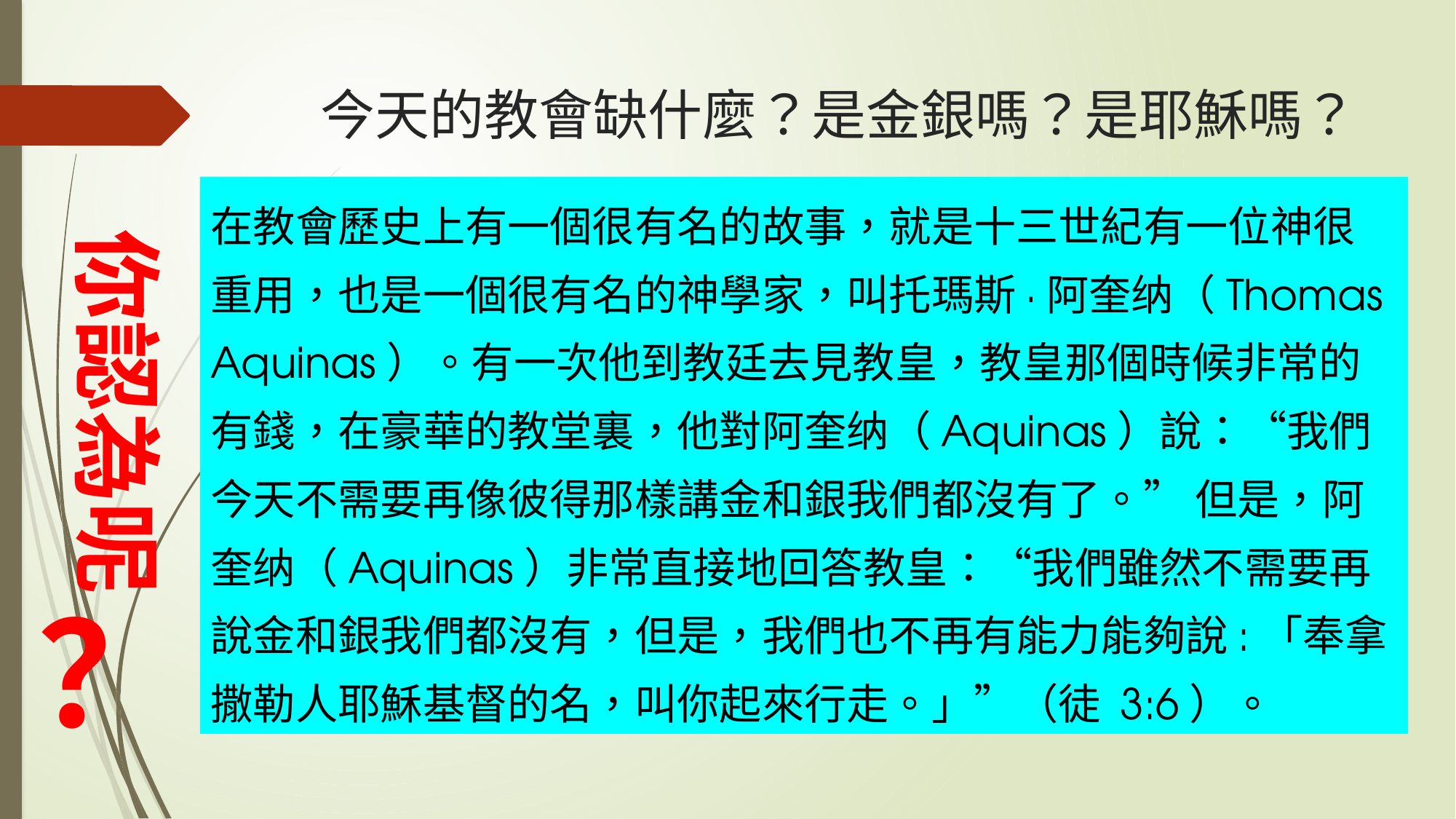

# 今天的教會缺什麼？是金銀嗎？是耶穌嗎？
在教會歷史上有一個很有名的故事，就是十三世紀有一位神很重用，也是一個很有名的神學家，叫托瑪斯·阿奎纳（Thomas Aquinas）。有一次他到教廷去見教皇，教皇那個時候非常的有錢，在豪華的教堂裏，他對阿奎纳（Aquinas）說：“我們今天不需要再像彼得那樣講金和銀我們都沒有了。” 但是，阿奎纳（Aquinas）非常直接地回答教皇：“我們雖然不需要再說金和銀我們都沒有，但是，我們也不再有能力能夠說:「奉拿撒勒人耶穌基督的名，叫你起來行走。」”（徒 3:6）。
你認為呢
？